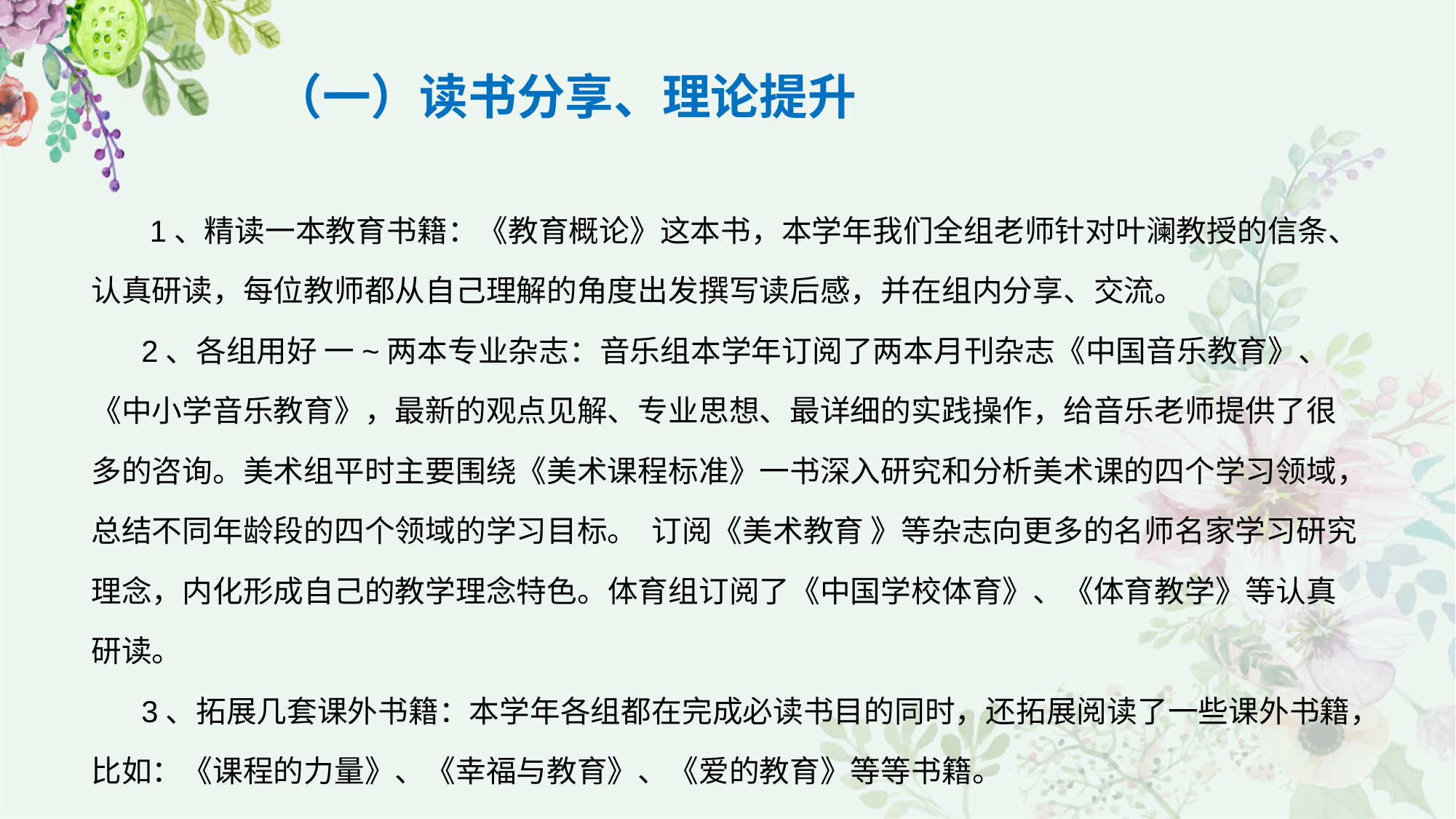

（一）读书分享、理论提升
       1、精读一本教育书籍：《教育概论》这本书，本学年我们全组老师针对叶澜教授的信条、认真研读，每位教师都从自己理解的角度出发撰写读后感，并在组内分享、交流。
      2、各组用好 一~两本专业杂志：音乐组本学年订阅了两本月刊杂志《中国音乐教育》、《中小学音乐教育》，最新的观点见解、专业思想、最详细的实践操作，给音乐老师提供了很多的咨询。美术组平时主要围绕《美术课程标准》一书深入研究和分析美术课的四个学习领域，总结不同年龄段的四个领域的学习目标。  订阅《美术教育 》等杂志向更多的名师名家学习研究理念，内化形成自己的教学理念特色。体育组订阅了《中国学校体育》、《体育教学》等认真研读。
      3、拓展几套课外书籍：本学年各组都在完成必读书目的同时，还拓展阅读了一些课外书籍，比如：《课程的力量》、《幸福与教育》、《爱的教育》等等书籍。